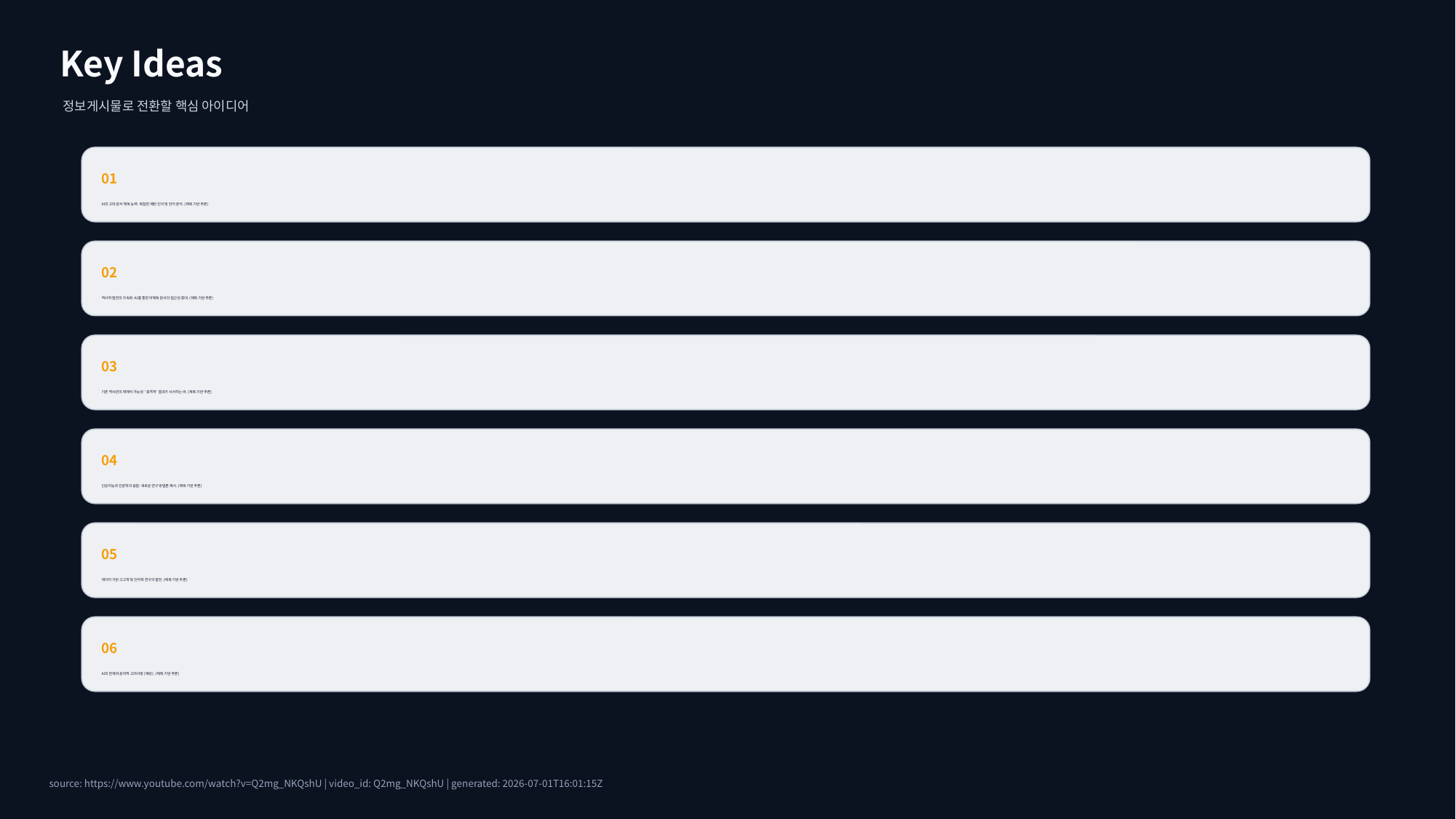

Key Ideas
정보게시물로 전환할 핵심 아이디어

01
AI의 고대 문서 해독 능력: 복잡한 패턴 인식 및 언어 분석. (제목 기반 추론)

02
역사적 발견의 가속화: AI를 통한 미해독 문서의 접근성 증대. (제목 기반 추론)

03
기존 역사관의 재해석 가능성: '충격적' 결과가 시사하는 바. (제목 기반 추론)

04
인공지능과 인문학의 융합: 새로운 연구 방법론 제시. (제목 기반 추론)

05
데이터 기반 고고학 및 언어학 연구의 발전. (제목 기반 추론)

06
AI의 한계와 윤리적 고려사항 (예상). (제목 기반 추론)
source: https://www.youtube.com/watch?v=Q2mg_NKQshU | video_id: Q2mg_NKQshU | generated: 2026-07-01T16:01:15Z